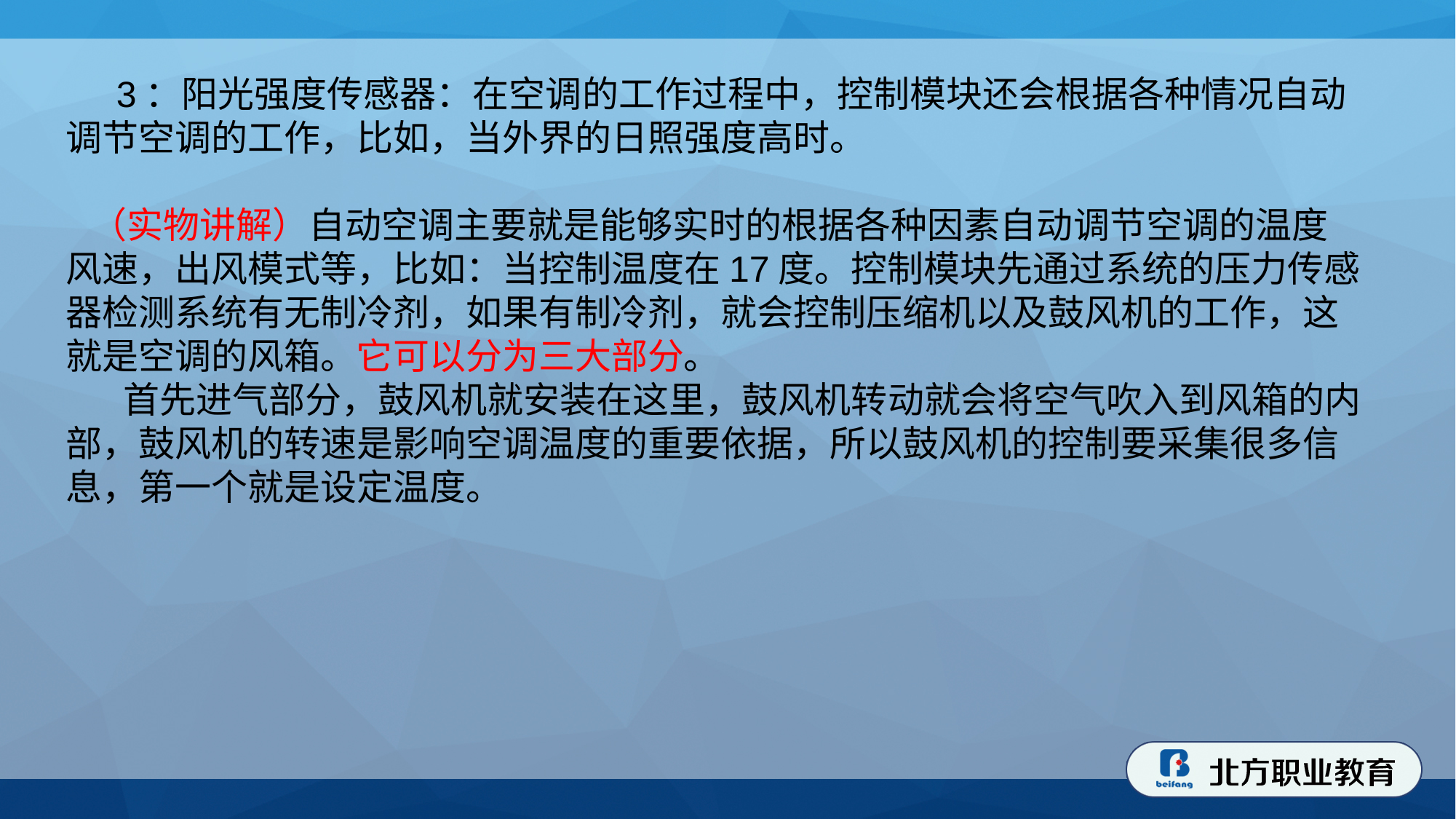

3：阳光强度传感器：在空调的工作过程中，控制模块还会根据各种情况自动调节空调的工作，比如，当外界的日照强度高时。

  （实物讲解）自动空调主要就是能够实时的根据各种因素自动调节空调的温度风速，出风模式等，比如：当控制温度在17度。控制模块先通过系统的压力传感器检测系统有无制冷剂，如果有制冷剂，就会控制压缩机以及鼓风机的工作，这就是空调的风箱。它可以分为三大部分。
      首先进气部分，鼓风机就安装在这里，鼓风机转动就会将空气吹入到风箱的内部，鼓风机的转速是影响空调温度的重要依据，所以鼓风机的控制要采集很多信息，第一个就是设定温度。